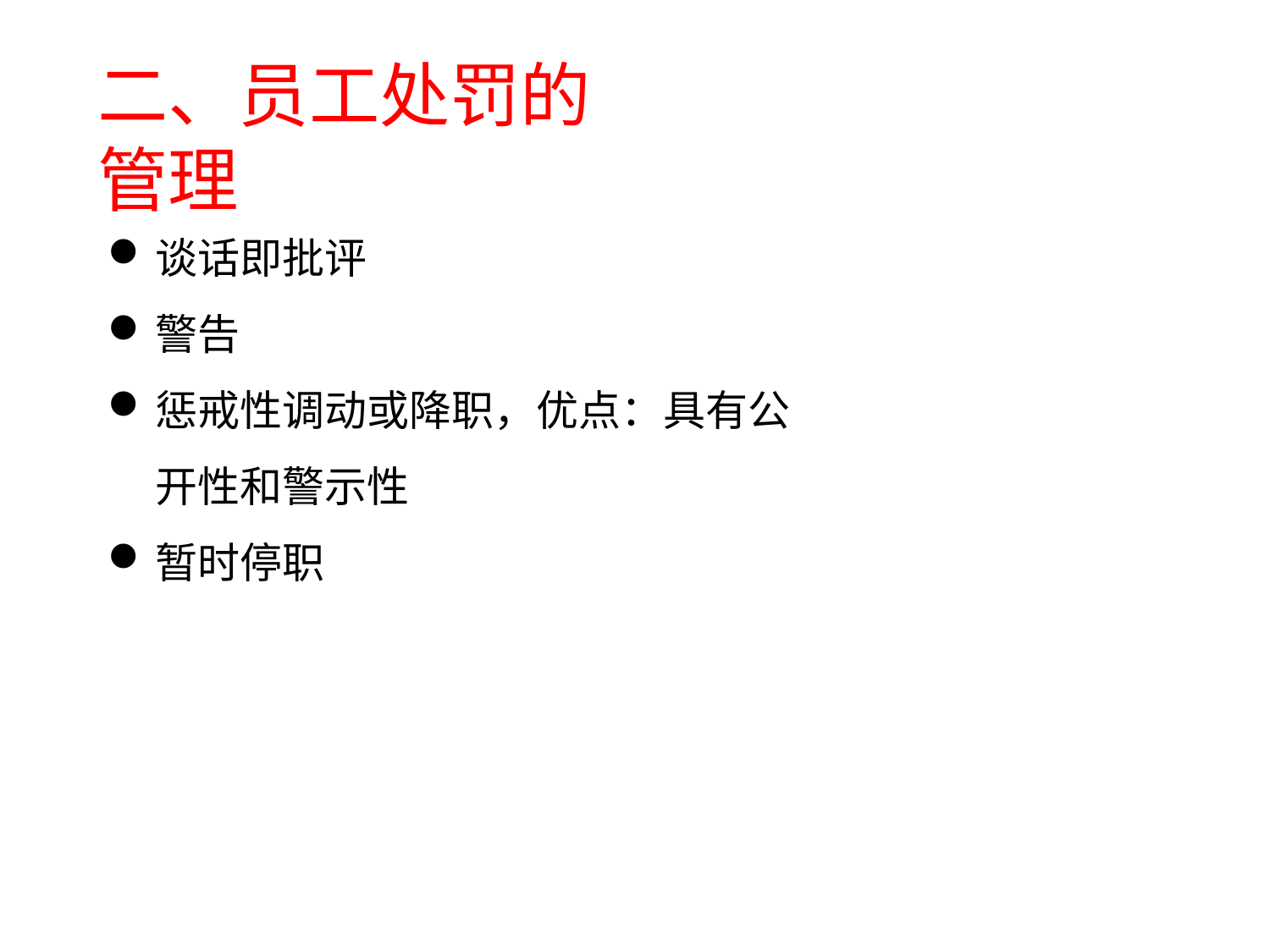

# 二、员工处罚的管理
谈话即批评
警告
惩戒性调动或降职，优点：具有公开性和警示性
暂时停职